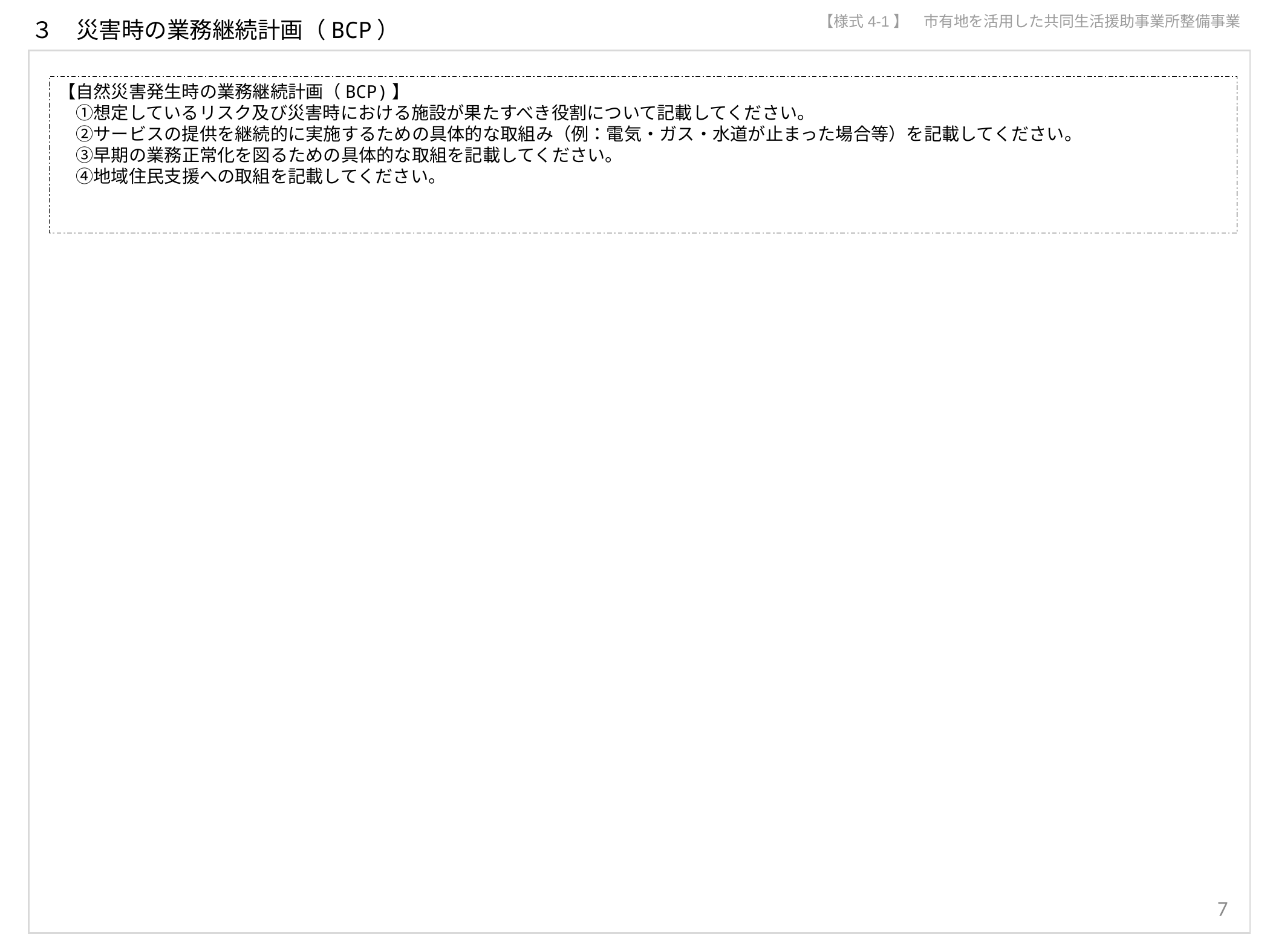

【様式4-1】　市有地を活用した共同生活援助事業所整備事業
３　災害時の業務継続計画（BCP）

【自然災害発生時の業務継続計画（BCP)】
　①想定しているリスク及び災害時における施設が果たすべき役割について記載してください。
　②サービスの提供を継続的に実施するための具体的な取組み（例：電気・ガス・水道が止まった場合等）を記載してください。
　③早期の業務正常化を図るための具体的な取組を記載してください。
　④地域住民支援への取組を記載してください。

7